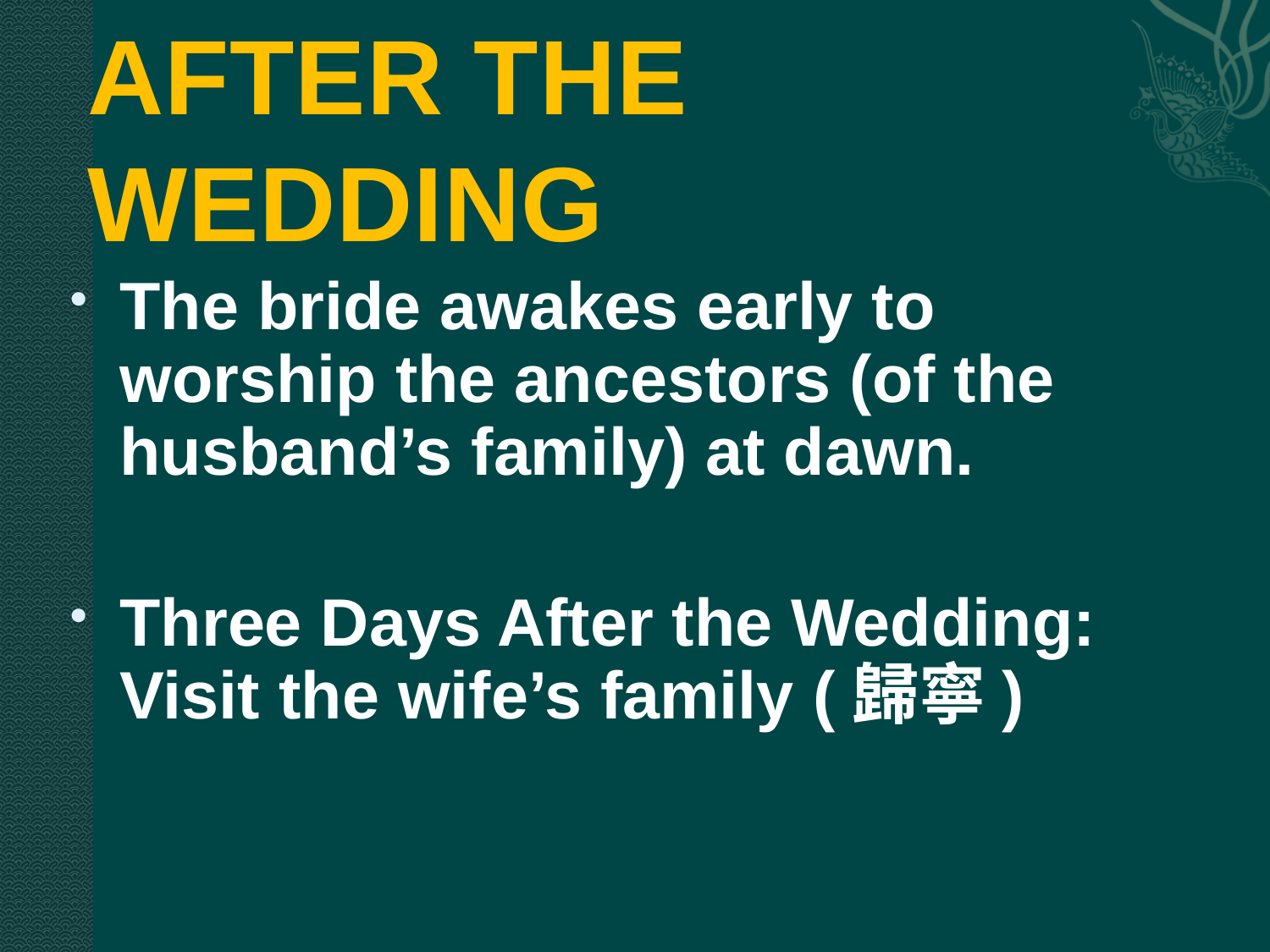

# AFTER THE WEDDING
The bride awakes early to worship the ancestors (of the husband’s family) at dawn.

Three Days After the Wedding: Visit the wife’s family (歸寧)